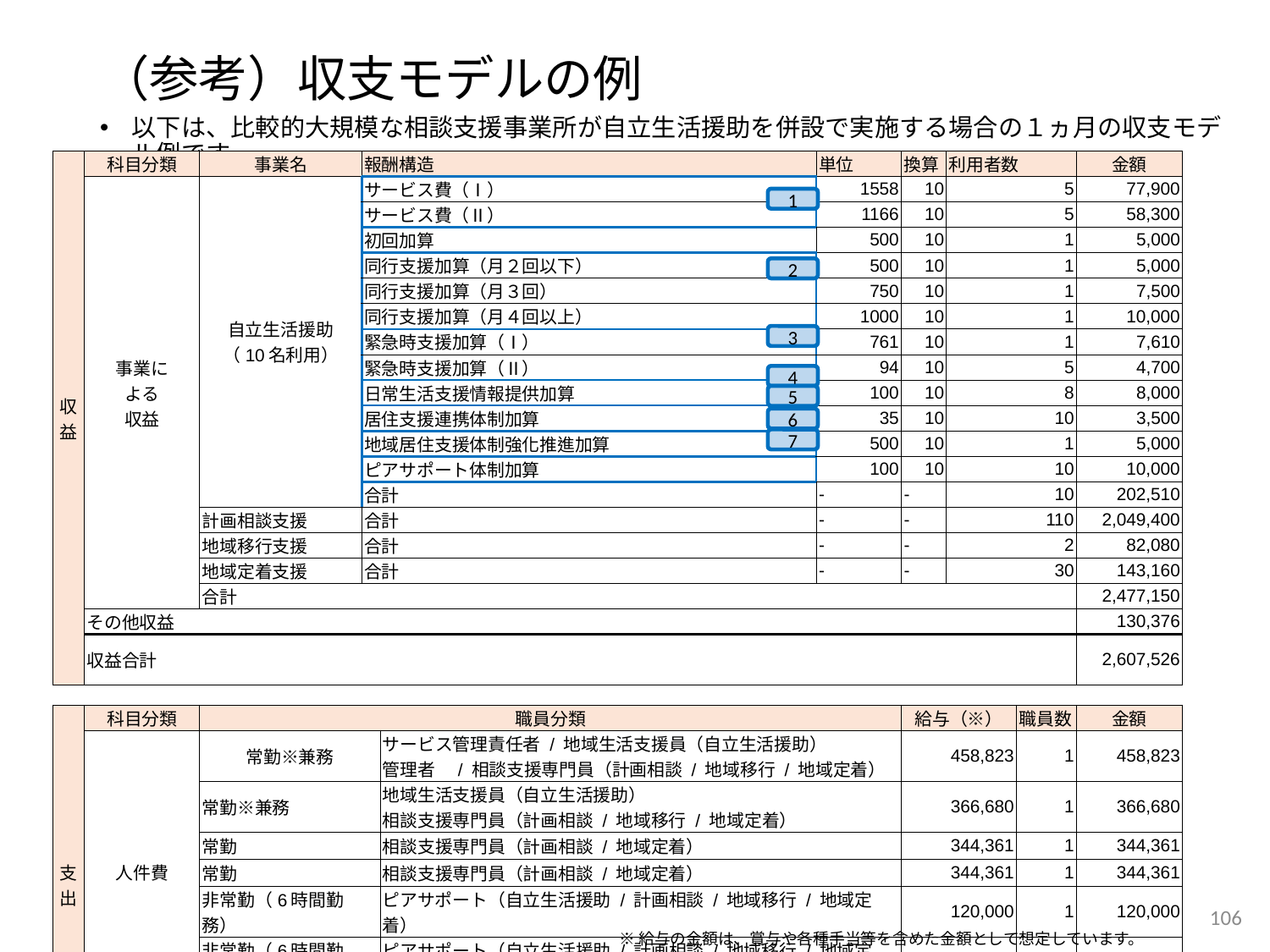

（参考）収支モデルの例
以下は、比較的大規模な相談支援事業所が自立生活援助を併設で実施する場合の１ヵ月の収支モデル例です。
| 収益 | 科目分類 | 事業名 | 報酬構造 |  | 報酬構造 | 単位 | 換算 | 利用者数 | 換算 | 利用者数 | 金額 |
| --- | --- | --- | --- | --- | --- | --- | --- | --- | --- | --- | --- |
|  | 事業に よる 収益 | 自立生活援助 （10名利用） | サービス費（Ⅰ） |  | サービス費（Ⅰ） | 1558 | 10 | 5 | 10 | 5 | 77,900 |
|  |  |  | サービス費（Ⅱ） |  | サービス費（Ⅱ） | 1166 | 10 | 5 | 10 | 5 | 58,300 |
|  |  |  | 初回加算 |  | 初回加算 | 500 | 10 | 1 | 10 | 1 | 5,000 |
|  |  |  | 同行支援加算（月２回以下） |  | 同行支援加算（月２回以下） | 500 | 10 | 1 | 10 | 1 | 5,000 |
|  |  |  | 同行支援加算（月３回） |  | 同行支援加算（月３回） | 750 | 10 | 1 | 10 | 1 | 7,500 |
|  |  |  | 同行支援加算（月４回以上） |  | 同行支援加算（月４回以上） | 1000 | 10 | 1 | 10 | 1 | 10,000 |
|  |  |  | 緊急時支援加算（Ⅰ） |  | 緊急時支援加算（Ⅰ） | 761 | 10 | 1 | 10 | 1 | 7,610 |
|  |  |  | 緊急時支援加算（Ⅱ） |  | 緊急時支援加算（Ⅱ） | 94 | 10 | 5 | 10 | 5 | 4,700 |
|  |  |  | 日常生活支援情報提供加算 |  | 日常生活支援情報提供加算 | 100 | 10 | 8 | 10 | 8 | 8,000 |
|  |  |  | 居住支援連携体制加算 |  | 居住支援連携体制加算 | 35 | 10 | 10 | 10 | 10 | 3,500 |
|  |  |  | 地域居住支援体制強化推進加算 |  | 地域居住支援体制強化推進加算 | 500 | 10 | 1 | 10 | 1 | 5,000 |
|  |  |  | ピアサポート体制加算 |  | ピアサポート体制加算 | 100 | 10 | 10 | 10 | 10 | 10,000 |
|  |  |  | 合計 |  | 合計 | - | - | 10 | - | 10 | 202,510 |
|  |  | 計画相談支援 | 合計 |  | 合計 | - | - | 110 | - | 110 | 2,049,400 |
|  |  | 地域移行支援 | 合計 |  | 合計 | - | - | 2 | - | 2 | 82,080 |
|  |  | 地域定着支援 | 合計 |  | 合計 | - | - | 30 | - | 30 | 143,160 |
|  |  | 合計 |  |  |  |  |  |  |  |  | 2,477,150 |
|  | その他収益 |  |  |  |  |  |  |  |  |  | 130,376 |
|  | 収益合計 |  |  |  |  |  |  |  |  |  | 2,607,526 |
|  |  |  |  |  |  |  |  |  |  |  |  |
| 支出 | 科目分類 | 職員分類 |  |  |  |  | 給与（※） | 給与 |  | 職員数 | 金額 |
|  | 人件費 | 常勤※兼務 |  | サービス管理責任者 / 地域生活支援員（自立生活援助） 管理者　/ 相談支援専門員（計画相談 / 地域移行 / 地域定着） | サービス管理責任者 / 地域生活支援員（自立生活援助） 管理者　/ 相談支援専門員（計画相談 / 地域移行 / 地域定着） |  | 458,823 | 458,823 |  | 1 | 458,823 |
|  |  | 常勤※兼務 |  | 地域生活支援員（自立生活援助） 相談支援専門員（計画相談 / 地域移行 / 地域定着） | 地域生活支援員（自立生活援助） 相談支援専門員（計画相談 / 地域移行 / 地域定着） |  | 366,680 | 366,680 |  | 1 | 366,680 |
|  |  | 常勤 |  | 相談支援専門員（計画相談 / 地域定着） | 相談支援専門員（計画相談 / 地域定着） |  | 344,361 | 344,361 |  | 1 | 344,361 |
|  |  | 常勤 |  | 相談支援専門員（計画相談 / 地域定着） | 相談支援専門員（計画相談 / 地域定着） |  | 344,361 | 344,361 |  | 1 | 344,361 |
|  |  | 非常勤（6時間勤務） |  | ピアサポート（自立生活援助 / 計画相談 / 地域移行 / 地域定着） | ピアサポート（自立生活援助 / 計画相談 / 地域移行 / 地域定着） |  | 120,000 | 120,000 |  | 1 | 120,000 |
|  |  | 非常勤（6時間勤務） |  | ピアサポート（自立生活援助 / 計画相談 / 地域移行 / 地域定着） | ピアサポート（自立生活援助 / 計画相談 / 地域移行 / 地域定着） |  | 120,000 | 120,000 |  | 1 | 120,000 |
|  |  | 合計 |  |  |  |  |  |  |  |  | 1,754,225 |
|  | その他支出 |  |  |  |  |  |  |  |  |  | 767,473 |
|  | 支出合計 |  |  |  |  |  |  |  |  |  | 2,521,698 |
1
2
3
4
5
6
7
106
※給与の金額は、賞与や各種手当等を含めた金額として想定しています。